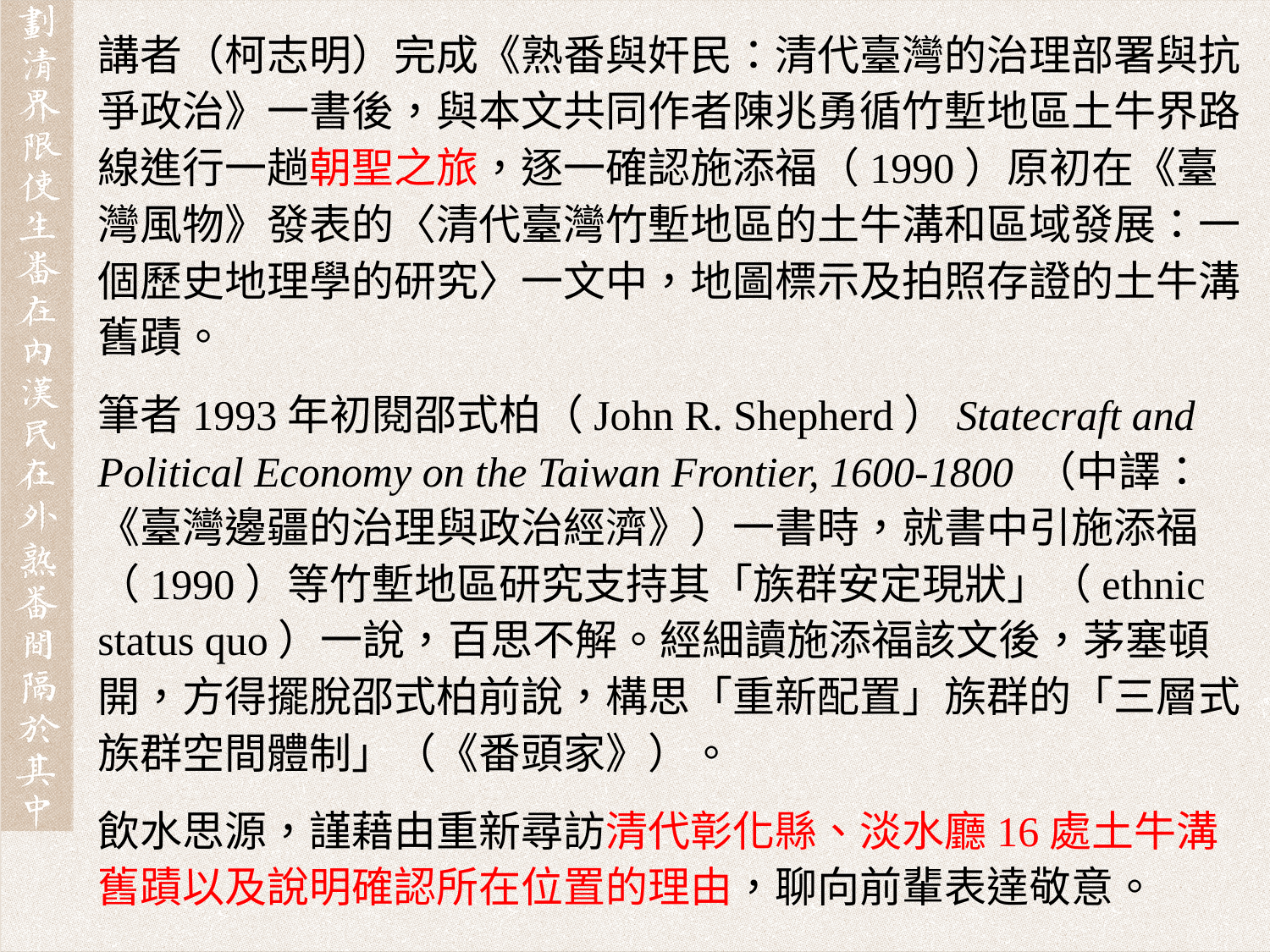

講者（柯志明）完成《熟番與奸民：清代臺灣的治理部署與抗爭政治》一書後，與本文共同作者陳兆勇循竹塹地區土牛界路線進行一趟朝聖之旅，逐一確認施添福（1990）原初在《臺灣風物》發表的〈清代臺灣竹塹地區的土牛溝和區域發展：一個歷史地理學的研究〉一文中，地圖標示及拍照存證的土牛溝舊蹟。
筆者1993年初閱邵式柏（John R. Shepherd）Statecraft and Political Economy on the Taiwan Frontier, 1600-1800 （中譯：《臺灣邊疆的治理與政治經濟》）一書時，就書中引施添福（1990）等竹塹地區研究支持其「族群安定現狀」（ethnic status quo）一說，百思不解。經細讀施添福該文後，茅塞頓開，方得擺脫邵式柏前說，構思「重新配置」族群的「三層式族群空間體制」（《番頭家》）。
飲水思源，謹藉由重新尋訪清代彰化縣、淡水廳16處土牛溝舊蹟以及說明確認所在位置的理由，聊向前輩表達敬意。